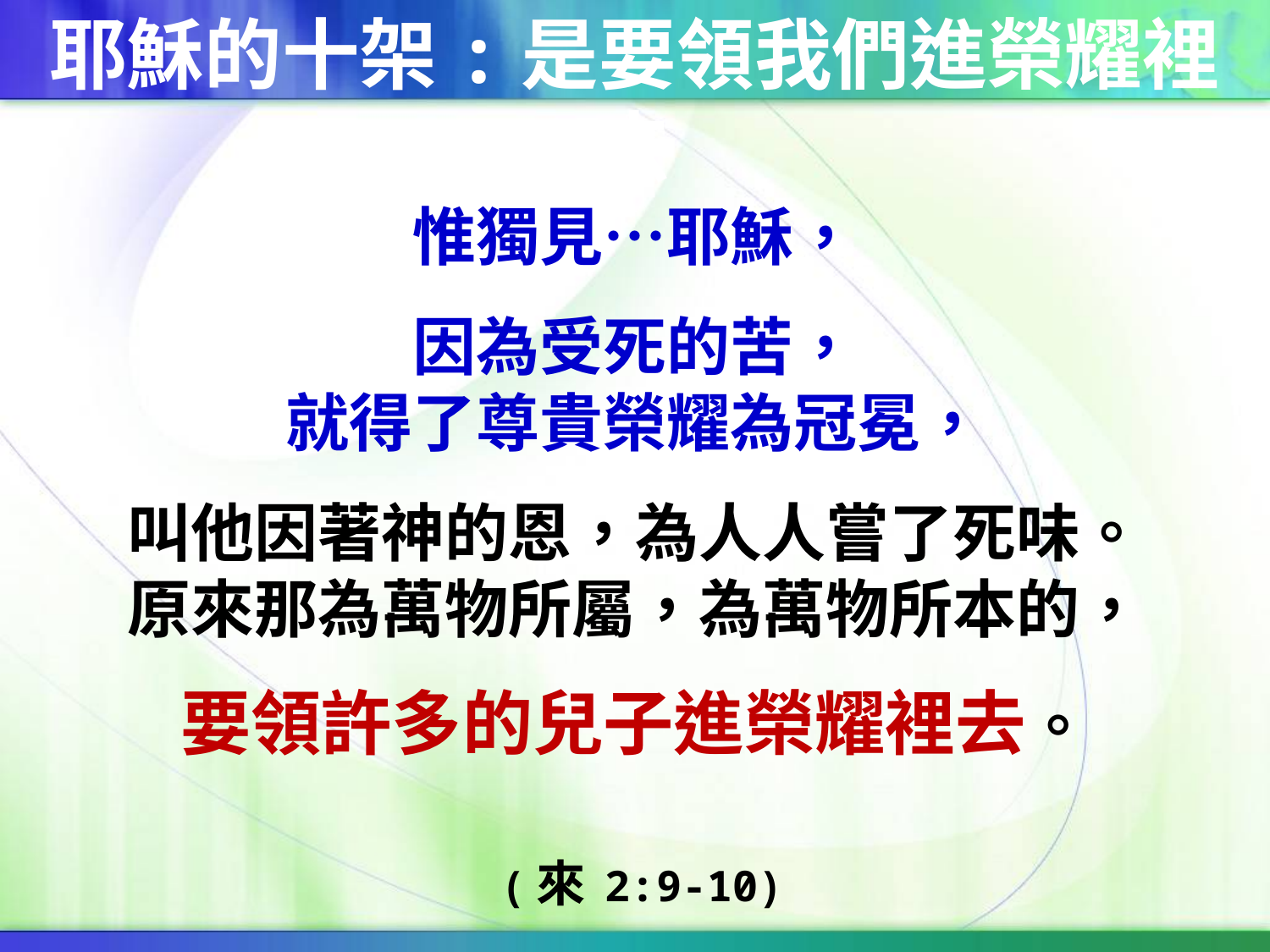

耶穌的十架:是要領我們進榮耀裡去
惟獨見…耶穌，

因為受死的苦，
就得了尊貴榮耀為冠冕，

叫他因著神的恩，為人人嘗了死味。
原來那為萬物所屬，為萬物所本的，

要領許多的兒子進榮耀裡去。
(來 2:9-10)